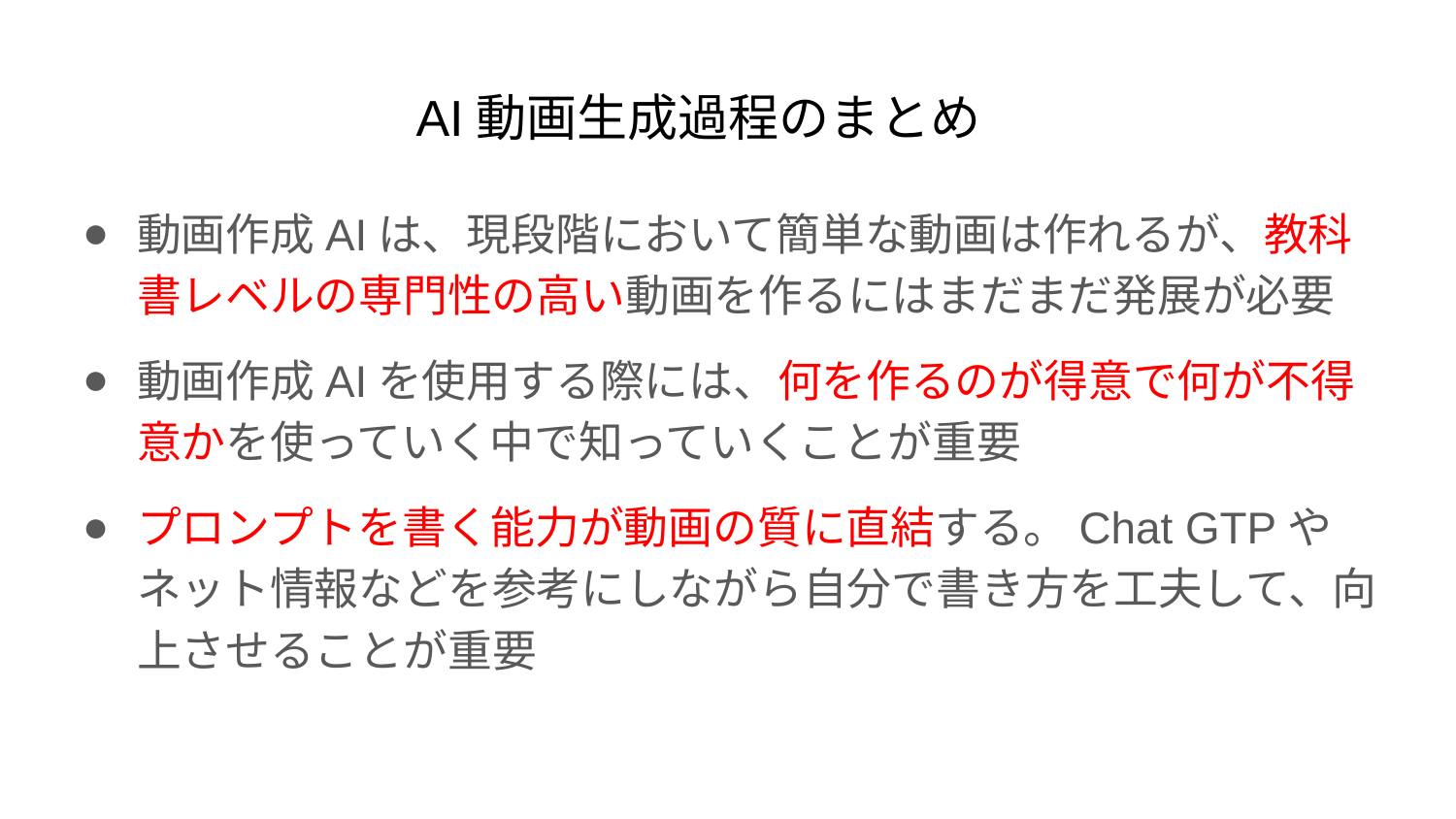

# AI動画生成過程のまとめ
動画作成AIは、現段階において簡単な動画は作れるが、教科書レベルの専門性の高い動画を作るにはまだまだ発展が必要
動画作成AIを使用する際には、何を作るのが得意で何が不得意かを使っていく中で知っていくことが重要
プロンプトを書く能力が動画の質に直結する。Chat GTPやネット情報などを参考にしながら自分で書き方を工夫して、向上させることが重要